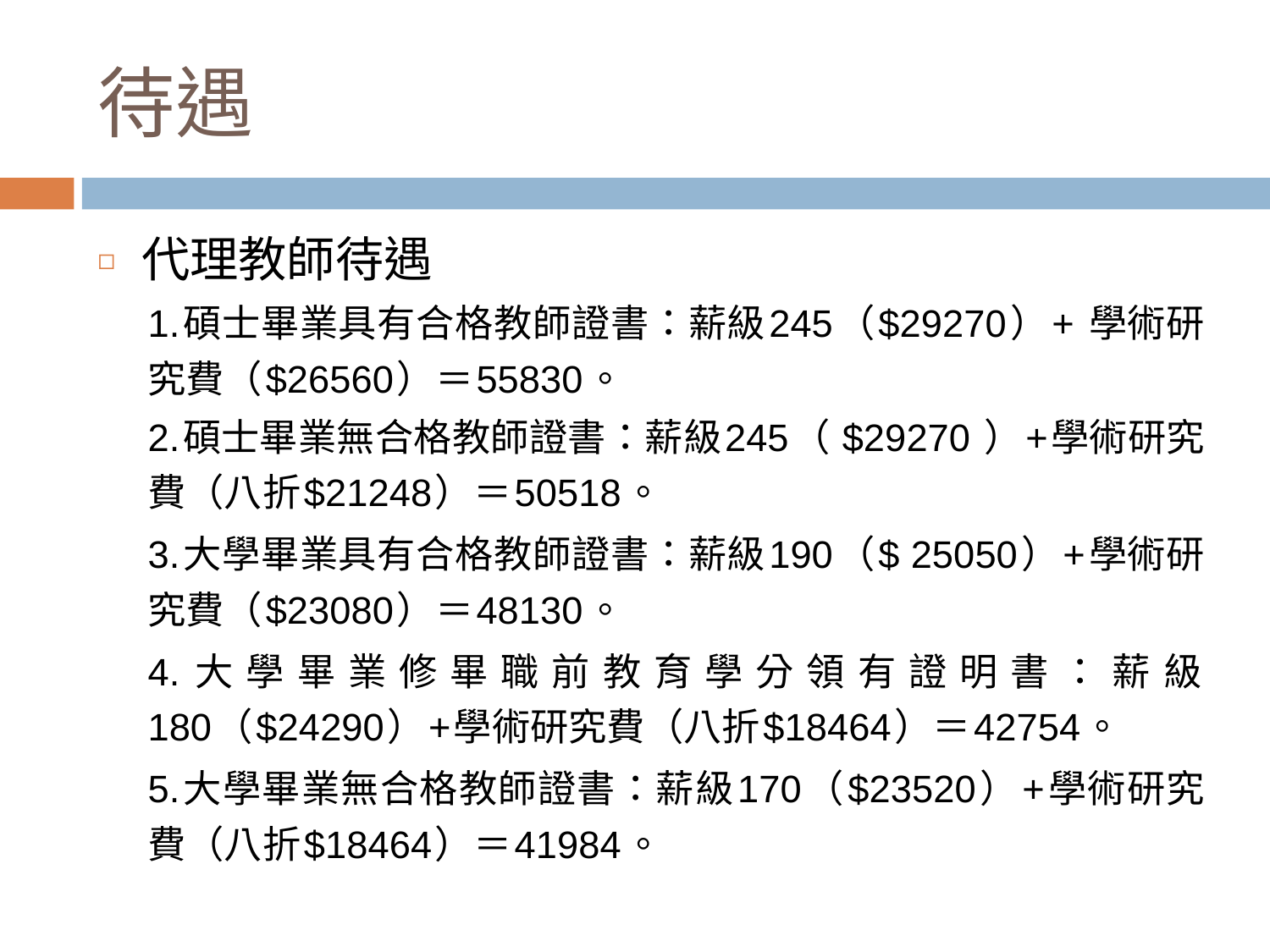

# 待遇
代理教師待遇
1.碩士畢業具有合格教師證書：薪級245（$29270）+ 學術研究費（$26560）＝55830。
2.碩士畢業無合格教師證書：薪級245（ $29270 ）+學術研究費（八折$21248）＝50518。
3.大學畢業具有合格教師證書：薪級190（$ 25050）+學術研究費（$23080）＝48130。
4.大學畢業修畢職前教育學分領有證明書：薪級180（$24290）+學術研究費（八折$18464）＝42754。
5.大學畢業無合格教師證書：薪級170（$23520）+學術研究費（八折$18464）＝41984。